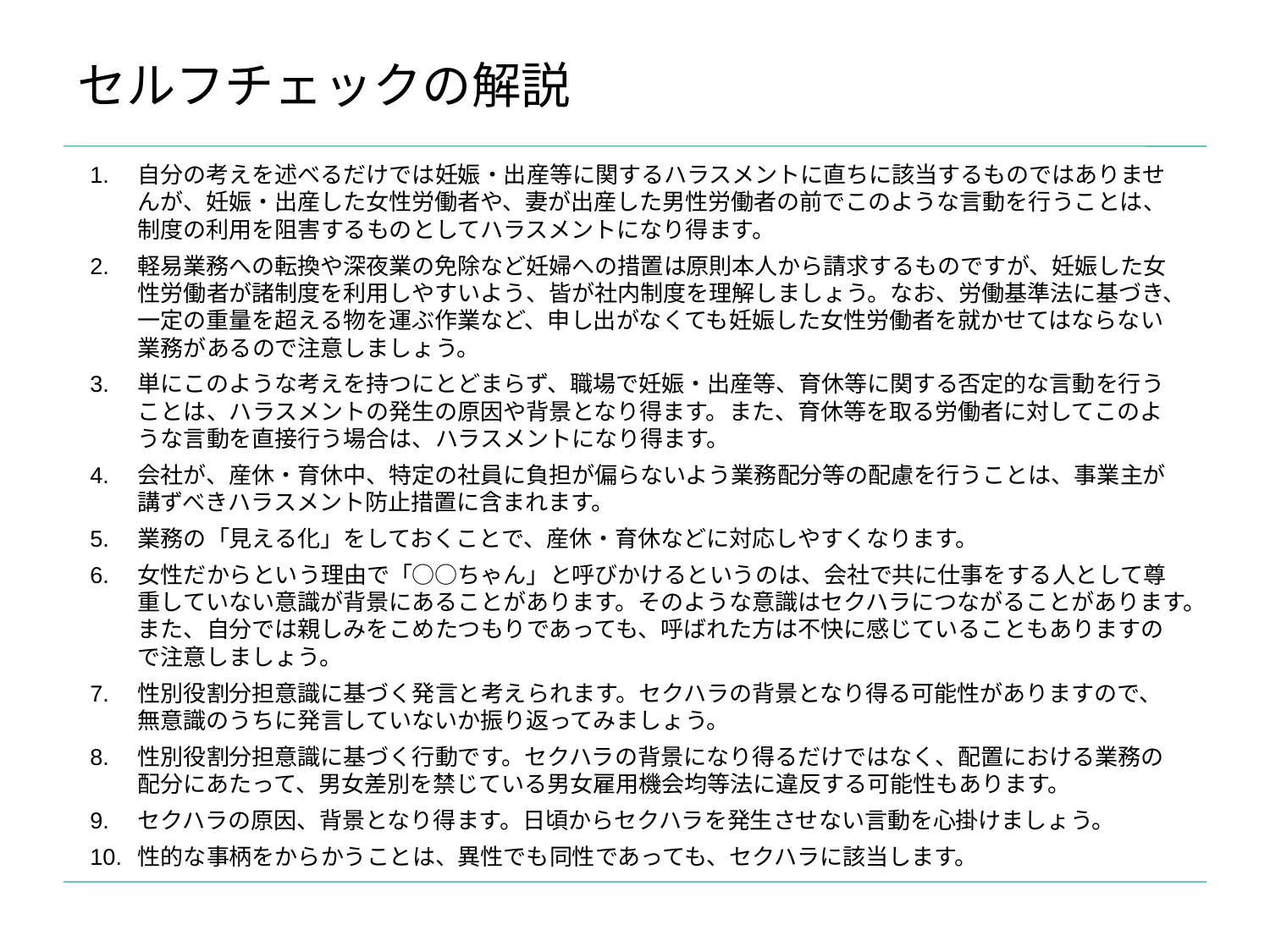

# セルフチェックの解説
自分の考えを述べるだけでは妊娠・出産等に関するハラスメントに直ちに該当するものではありませんが、妊娠・出産した女性労働者や、妻が出産した男性労働者の前でこのような言動を行うことは、制度の利用を阻害するものとしてハラスメントになり得ます。
軽易業務への転換や深夜業の免除など妊婦への措置は原則本人から請求するものですが、妊娠した女性労働者が諸制度を利用しやすいよう、皆が社内制度を理解しましょう。なお、労働基準法に基づき、一定の重量を超える物を運ぶ作業など、申し出がなくても妊娠した女性労働者を就かせてはならない業務があるので注意しましょう。
単にこのような考えを持つにとどまらず、職場で妊娠・出産等、育休等に関する否定的な言動を行うことは、ハラスメントの発生の原因や背景となり得ます。また、育休等を取る労働者に対してこのような言動を直接行う場合は、ハラスメントになり得ます。
会社が、産休・育休中、特定の社員に負担が偏らないよう業務配分等の配慮を行うことは、事業主が講ずべきハラスメント防止措置に含まれます。
業務の「見える化」をしておくことで、産休・育休などに対応しやすくなります。
女性だからという理由で「○○ちゃん」と呼びかけるというのは、会社で共に仕事をする人として尊重していない意識が背景にあることがあります。そのような意識はセクハラにつながることがあります。また、自分では親しみをこめたつもりであっても、呼ばれた方は不快に感じていることもありますので注意しましょう。
性別役割分担意識に基づく発言と考えられます。セクハラの背景となり得る可能性がありますので、無意識のうちに発言していないか振り返ってみましょう。
性別役割分担意識に基づく行動です。セクハラの背景になり得るだけではなく、配置における業務の配分にあたって、男女差別を禁じている男女雇用機会均等法に違反する可能性もあります。
セクハラの原因、背景となり得ます。日頃からセクハラを発生させない言動を心掛けましょう。
性的な事柄をからかうことは、異性でも同性であっても、セクハラに該当します。